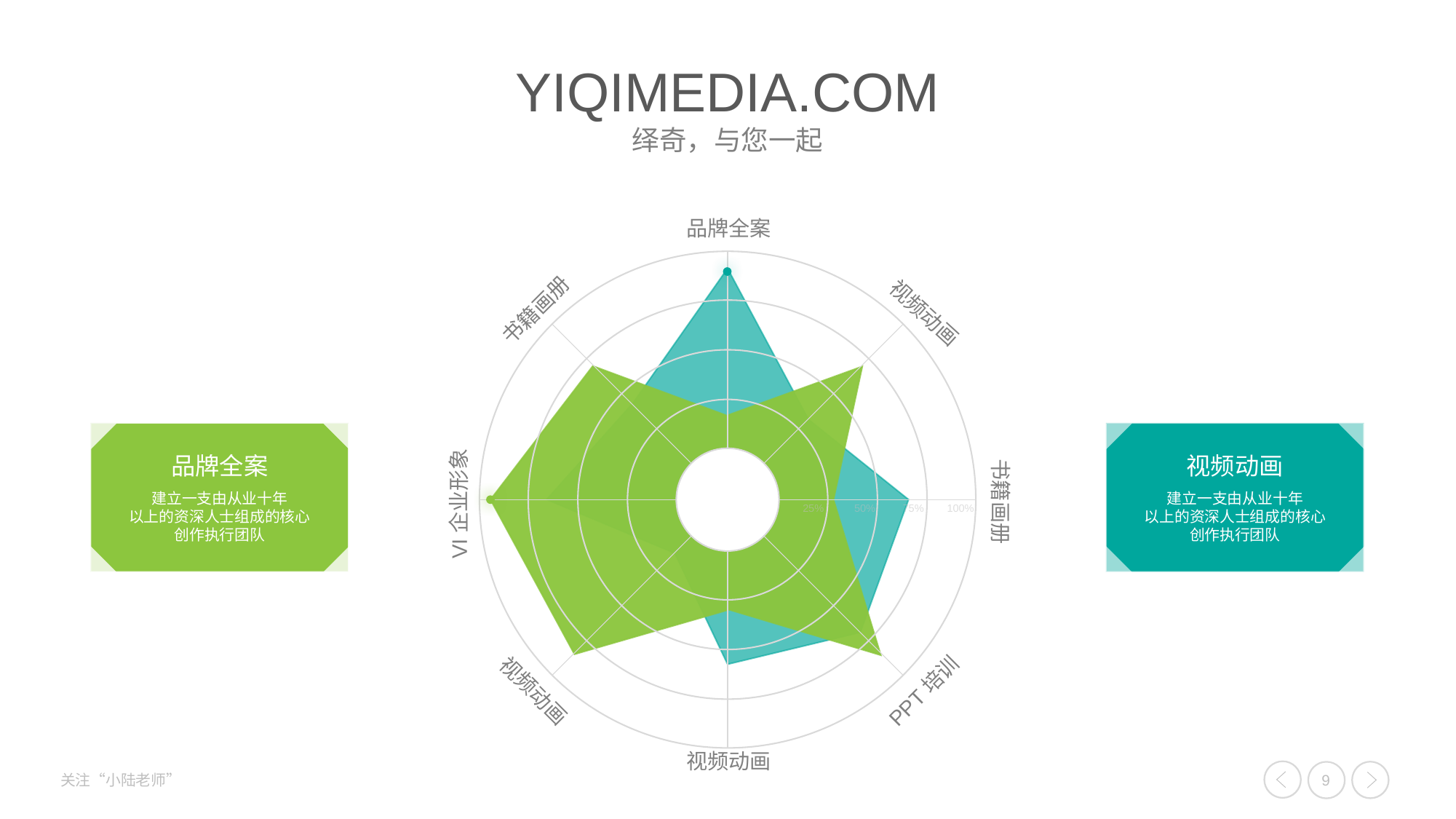

品牌全案

书籍画册
视频动画

品牌全案
建立一支由从业十年
以上的资深人士组成的核心
创作执行团队
视频动画
建立一支由从业十年
以上的资深人士组成的核心
创作执行团队

书籍画册
VI企业形象
25%
50%
75%
100%

视频动画
PPT培训
视频动画